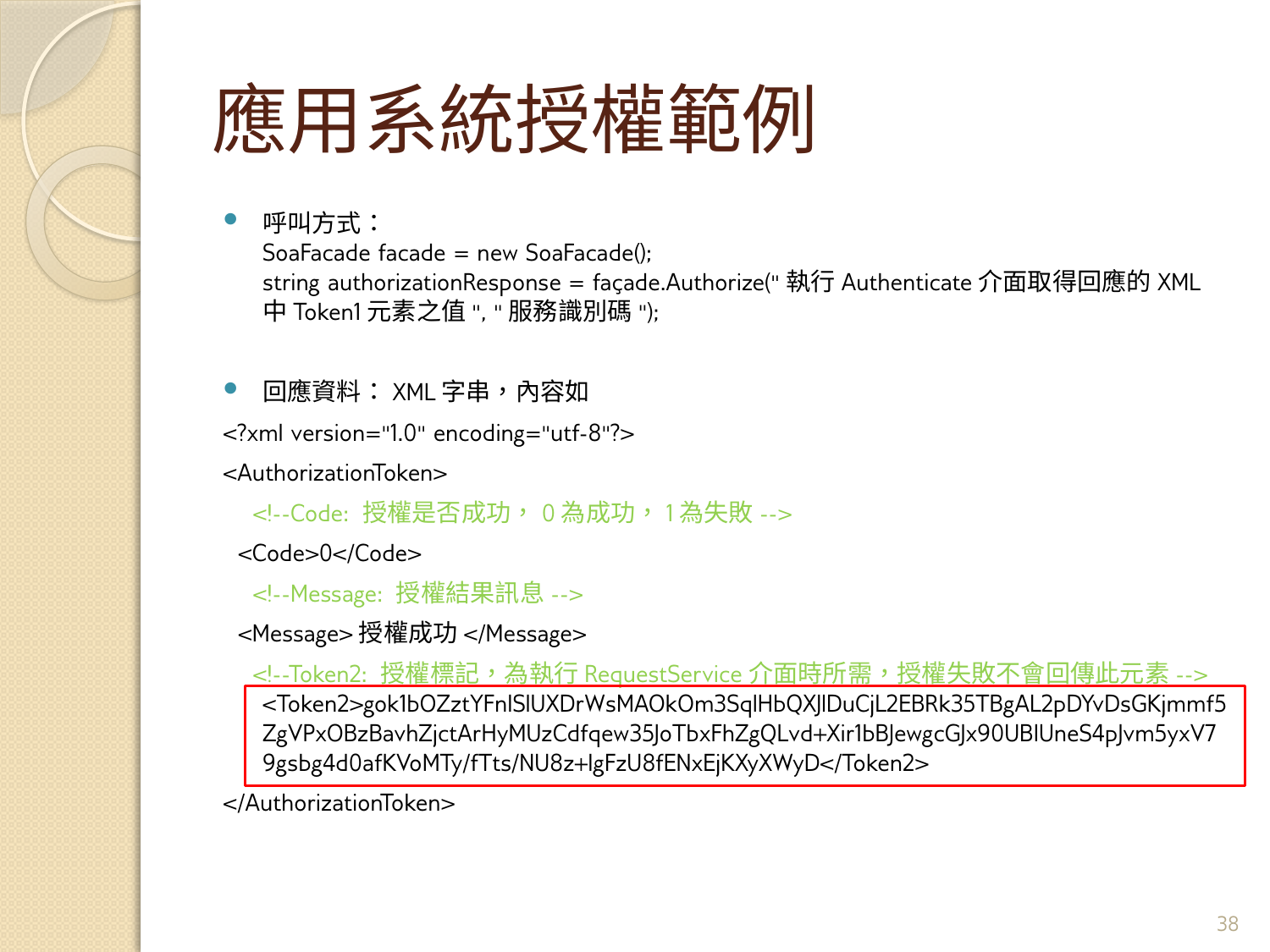

# 應用系統授權範例
呼叫方式：
SoaFacade facade = new SoaFacade();
string authorizationResponse = façade.Authorize("執行Authenticate介面取得回應的XML中Token1元素之值", "服務識別碼");

回應資料：XML字串，內容如
<?xml version="1.0" encoding="utf-8"?>
<AuthorizationToken>
    <!--Code: 授權是否成功，0為成功，1為失敗-->
  <Code>0</Code>
    <!--Message: 授權結果訊息-->
  <Message>授權成功</Message>
    <!--Token2: 授權標記，為執行RequestService介面時所需，授權失敗不會回傳此元素-->  <Token2>gok1bOZztYFnISlUXDrWsMAOkOm3SqlHbQXJlDuCjL2EBRk35TBgAL2pDYvDsGKjmmf5ZgVPxOBzBavhZjctArHyMUzCdfqew35JoTbxFhZgQLvd+Xir1bBJewgcGJx90UBIUneS4pJvm5yxV79gsbg4d0afKVoMTy/fTts/NU8z+IgFzU8fENxEjKXyXWyD</Token2>
</AuthorizationToken>

38